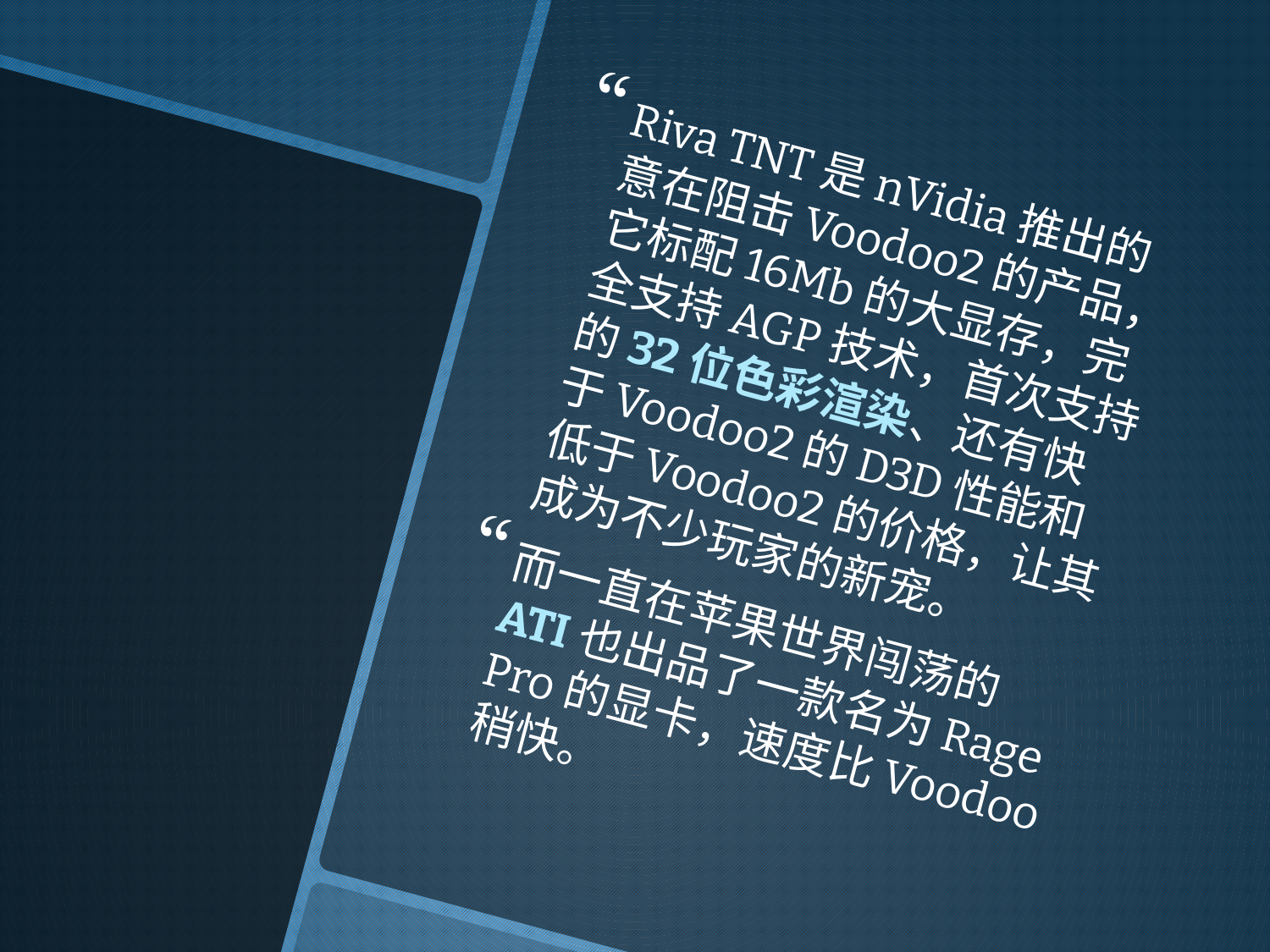

Riva TNT是nVidia推出的意在阻击Voodoo2的产品，它标配16Mb的大显存，完全支持AGP技术，首次支持的32位色彩渲染、还有快于Voodoo2的D3D性能和低于Voodoo2的价格，让其成为不少玩家的新宠。
而一直在苹果世界闯荡的ATI也出品了一款名为Rage Pro的显卡，速度比Voodoo稍快。
#